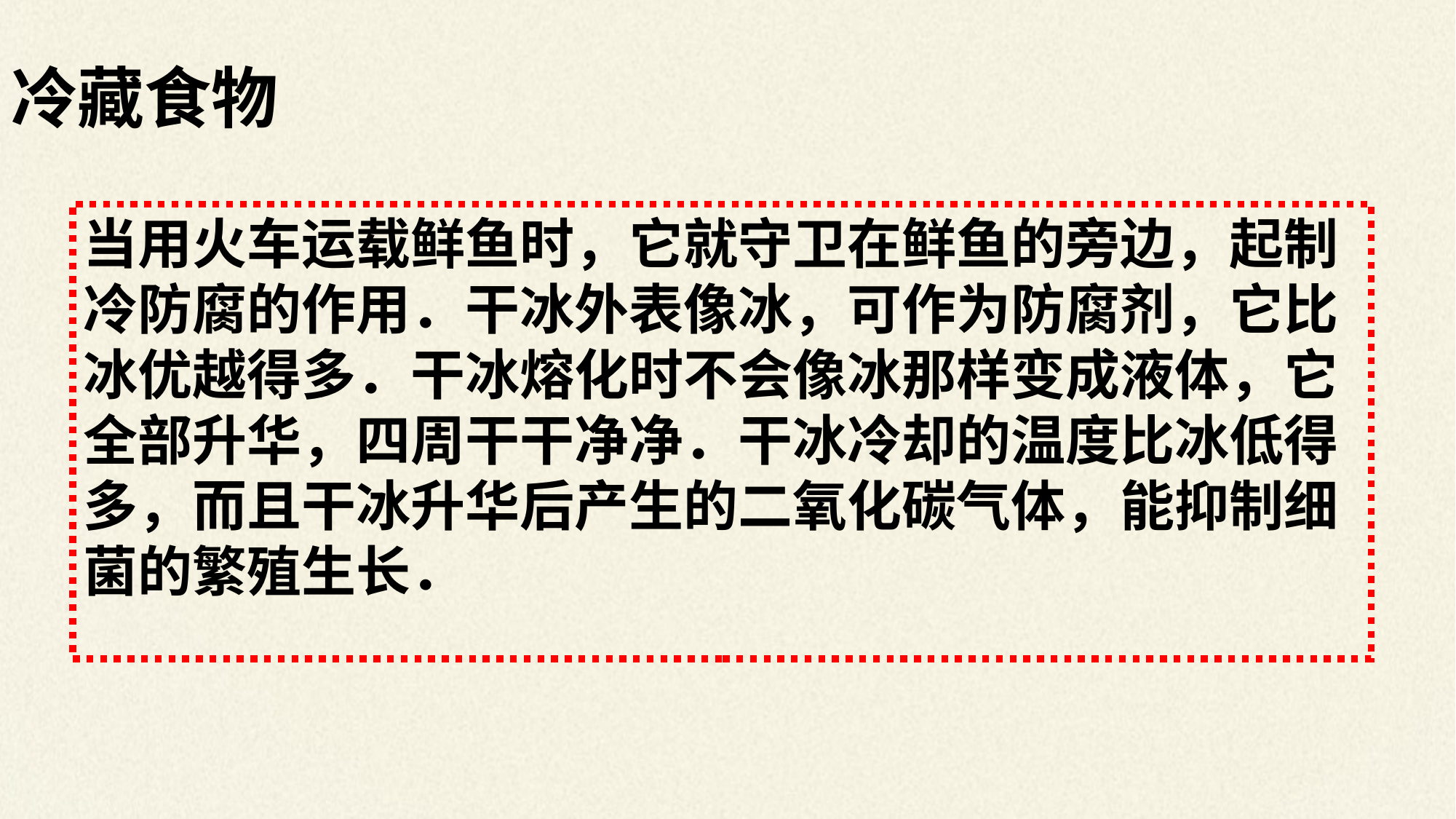

冷藏食物
当用火车运载鲜鱼时，它就守卫在鲜鱼的旁边，起制冷防腐的作用．干冰外表像冰，可作为防腐剂，它比冰优越得多．干冰熔化时不会像冰那样变成液体，它全部升华，四周干干净净．干冰冷却的温度比冰低得多，而且干冰升华后产生的二氧化碳气体，能抑制细菌的繁殖生长．